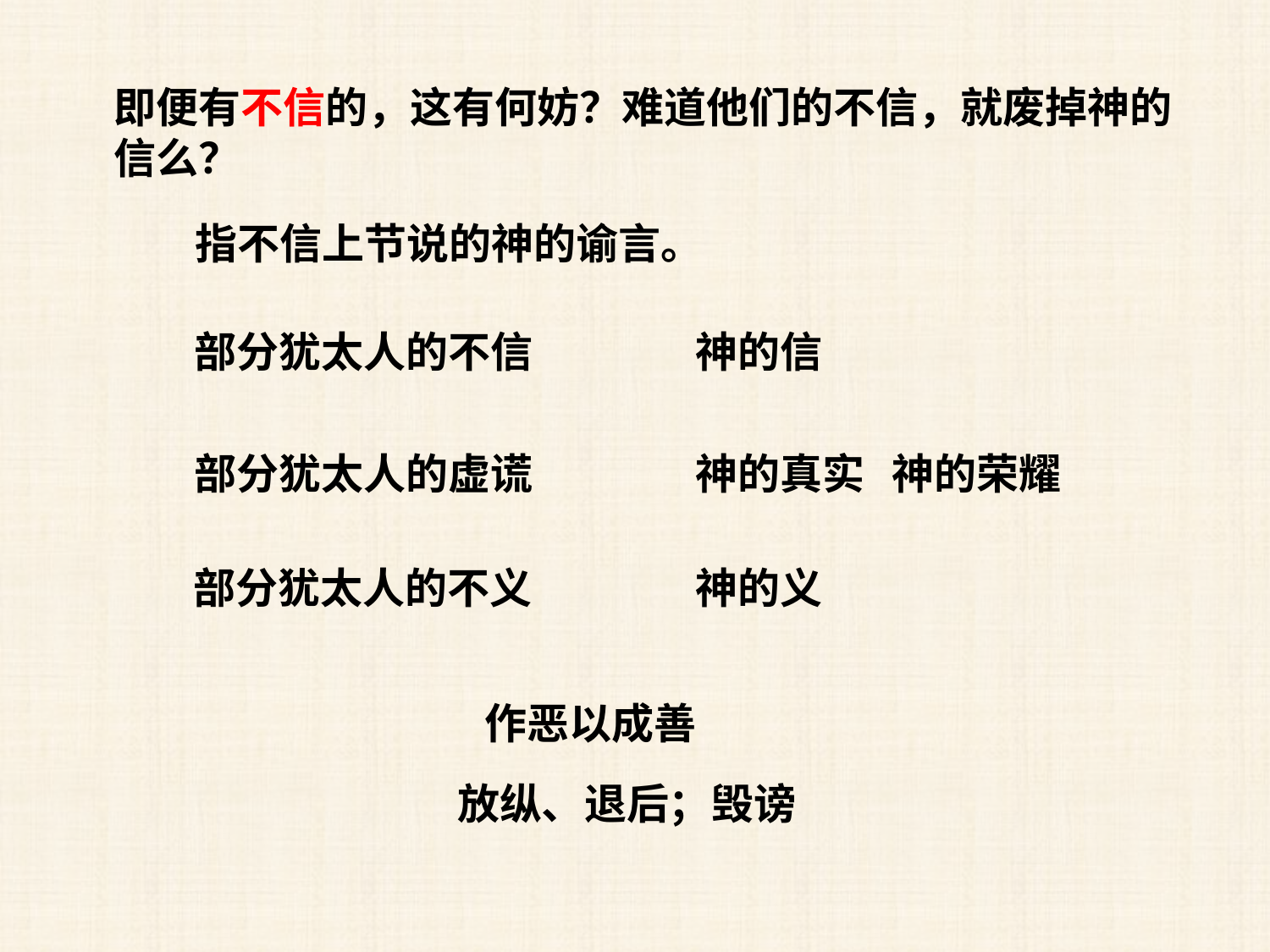

即便有不信的，这有何妨？难道他们的不信，就废掉神的信么？
指不信上节说的神的谕言。
部分犹太人的不信
神的信
部分犹太人的虚谎
神的真实
神的荣耀
部分犹太人的不义
神的义
作恶以成善
放纵、退后；毁谤